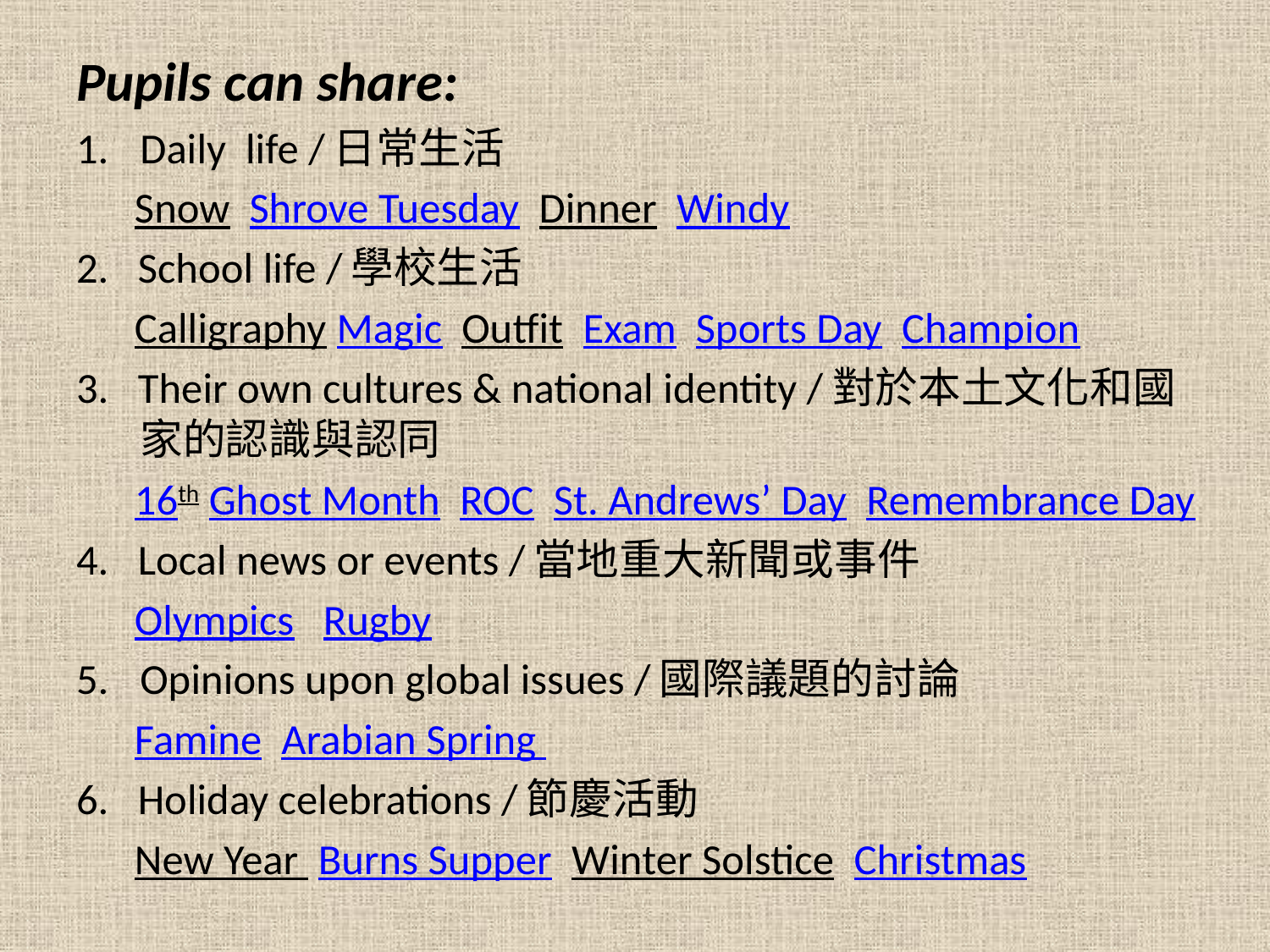

Pupils can share:
Daily  life /日常生活
      Snow  Shrove Tuesday  Dinner  Windy
2.   School life /學校生活
      Calligraphy Magic  Outfit  Exam  Sports Day  Champion
3.   Their own cultures & national identity /對於本土文化和國家的認識與認同
      16th Ghost Month  ROC  St. Andrews’ Day  Remembrance Day
4.   Local news or events /當地重大新聞或事件
      Olympics   Rugby
Opinions upon global issues /國際議題的討論
      Famine  Arabian Spring
6.   Holiday celebrations /節慶活動
      New Year  Burns Supper  Winter Solstice  Christmas